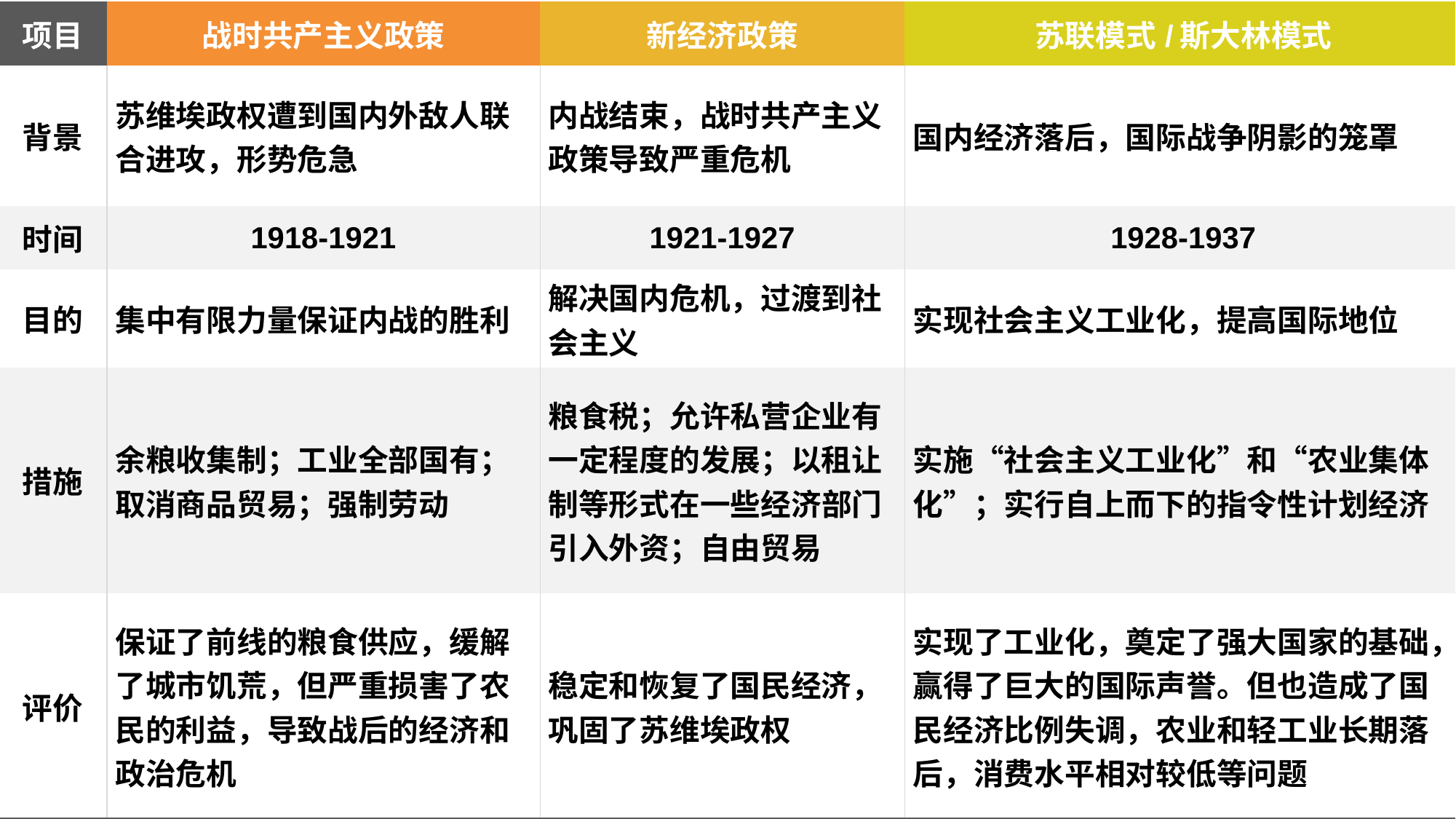

| 项目 | 战时共产主义政策 | 新经济政策 | 苏联模式/斯大林模式 |
| --- | --- | --- | --- |
| 背景 | 苏维埃政权遭到国内外敌人联合进攻，形势危急 | 内战结束，战时共产主义政策导致严重危机 | 国内经济落后，国际战争阴影的笼罩 |
| 时间 | 1918-1921 | 1921-1927 | 1928-1937 |
| 目的 | 集中有限力量保证内战的胜利 | 解决国内危机，过渡到社会主义 | 实现社会主义工业化，提高国际地位 |
| 措施 | 余粮收集制；工业全部国有；取消商品贸易；强制劳动 | 粮食税；允许私营企业有一定程度的发展；以租让制等形式在一些经济部门引入外资；自由贸易 | 实施“社会主义工业化”和“农业集体化”；实行自上而下的指令性计划经济 |
| 评价 | 保证了前线的粮食供应，缓解了城市饥荒，但严重损害了农民的利益，导致战后的经济和政治危机 | 稳定和恢复了国民经济，巩固了苏维埃政权 | 实现了工业化，奠定了强大国家的基础，赢得了巨大的国际声誉。但也造成了国民经济比例失调，农业和轻工业长期落后，消费水平相对较低等问题 |